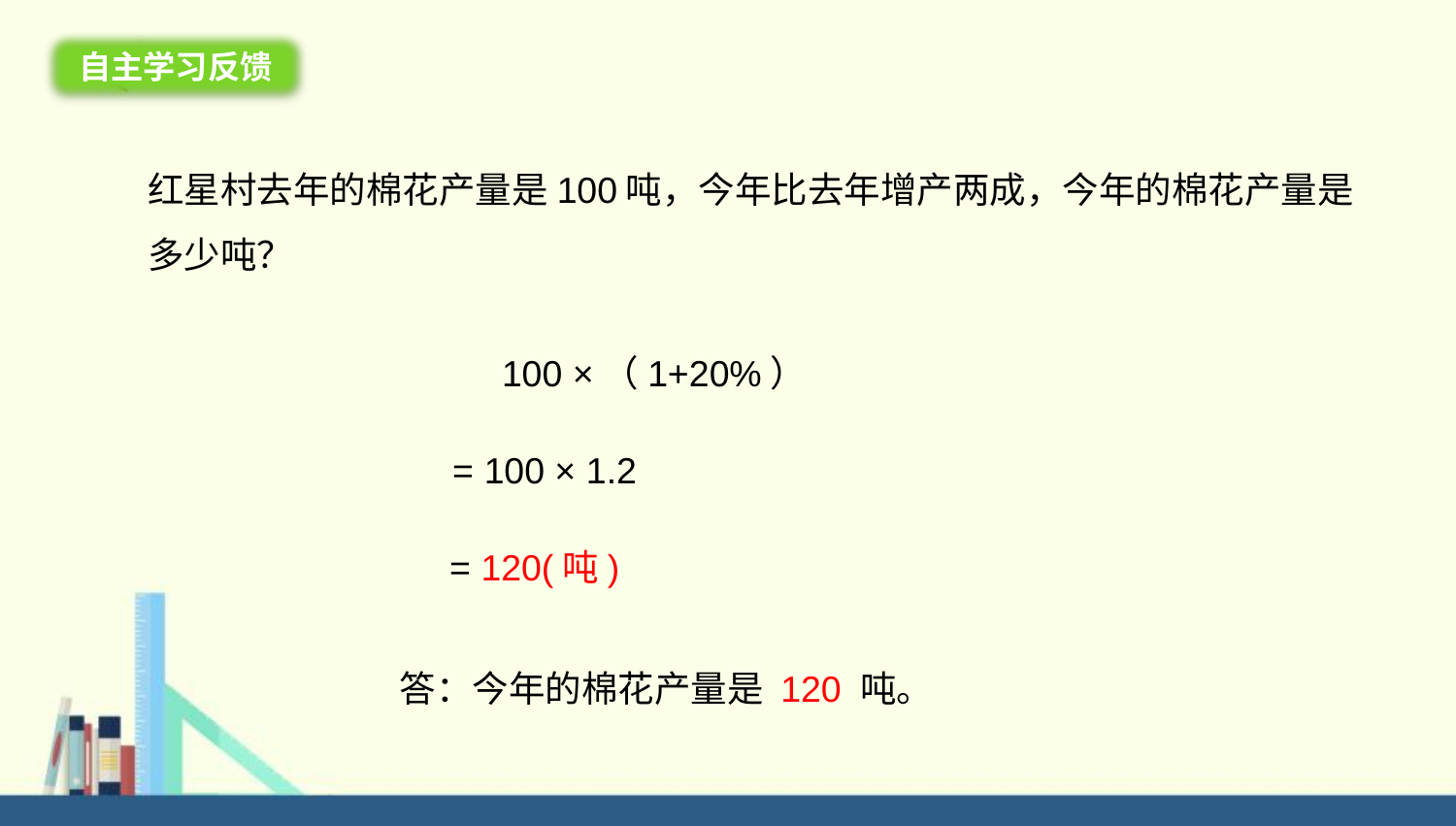

自主学习反馈
红星村去年的棉花产量是100吨，今年比去年增产两成，今年的棉花产量是多少吨？
100 ×（1+20%）
= 100 × 1.2
= 120(吨)
答：今年的棉花产量是 120 吨。